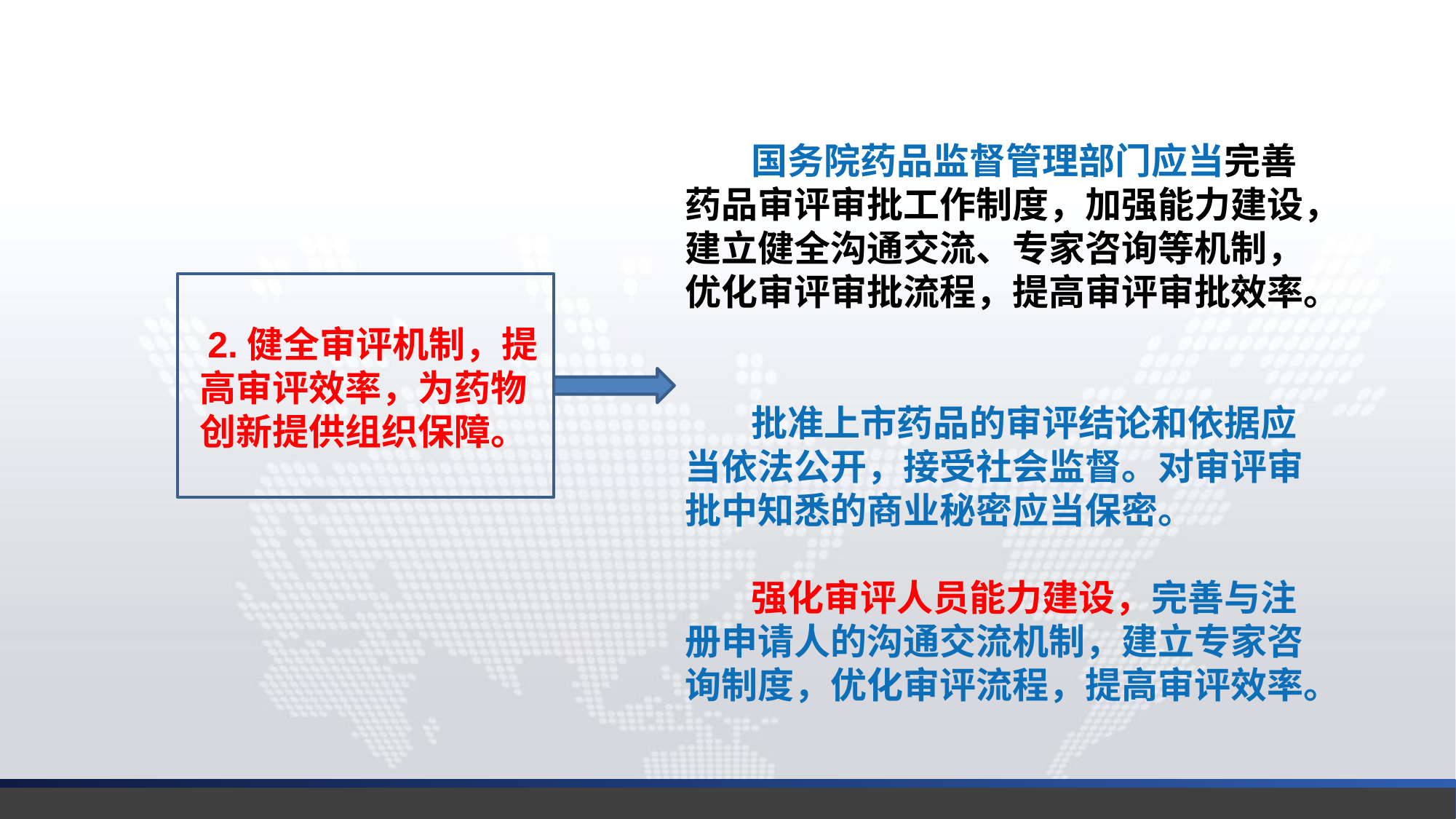

国务院药品监督管理部门应当完善药品审评审批工作制度，加强能力建设，建立健全沟通交流、专家咨询等机制，优化审评审批流程，提高审评审批效率。
       批准上市药品的审评结论和依据应当依法公开，接受社会监督。对审评审批中知悉的商业秘密应当保密。
       强化审评人员能力建设，完善与注册申请人的沟通交流机制，建立专家咨询制度，优化审评流程，提高审评效率。

 2.健全审评机制，提高审评效率，为药物创新提供组织保障。

延时符